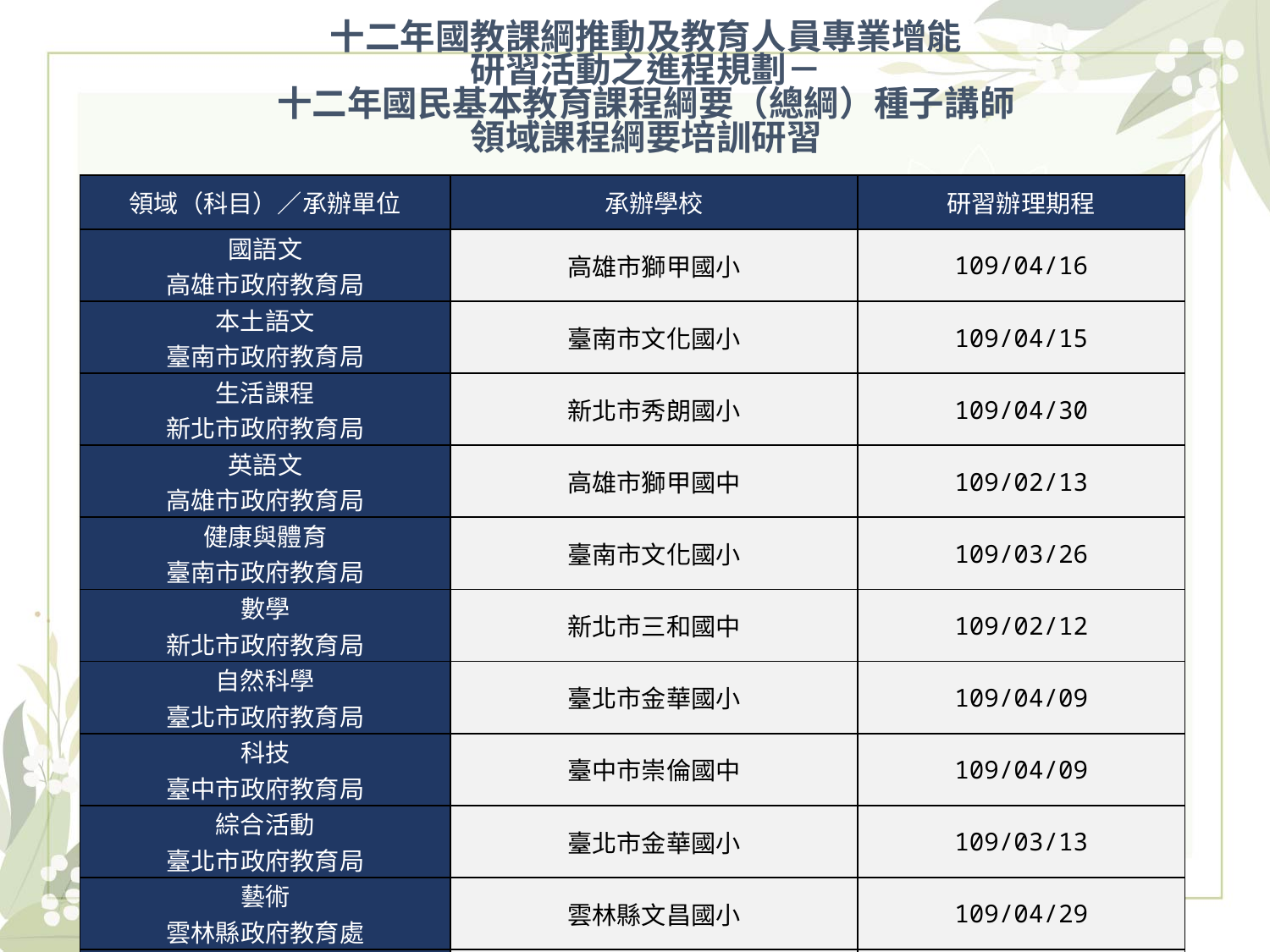

# 十二年國教課綱推動及教育人員專業增能 研習活動之進程規劃－ 十二年國民基本教育課程綱要（總綱）種子講師 領域課程綱要培訓研習
| 領域（科目）／承辦單位 | 承辦學校 | 研習辦理期程 |
| --- | --- | --- |
| 國語文 高雄市政府教育局 | 高雄市獅甲國小 | 109/04/16 |
| 本土語文 臺南市政府教育局 | 臺南市文化國小 | 109/04/15 |
| 生活課程 新北市政府教育局 | 新北市秀朗國小 | 109/04/30 |
| 英語文 高雄市政府教育局 | 高雄市獅甲國中 | 109/02/13 |
| 健康與體育 臺南市政府教育局 | 臺南市文化國小 | 109/03/26 |
| 數學 新北市政府教育局 | 新北市三和國中 | 109/02/12 |
| 自然科學 臺北市政府教育局 | 臺北市金華國小 | 109/04/09 |
| 科技 臺中市政府教育局 | 臺中市崇倫國中 | 109/04/09 |
| 綜合活動 臺北市政府教育局 | 臺北市金華國小 | 109/03/13 |
| 藝術 雲林縣政府教育處 | 雲林縣文昌國小 | 109/04/29 |
| 社會 臺中市政府教育局 | 臺中市神圳國中 | 109/03/27 |